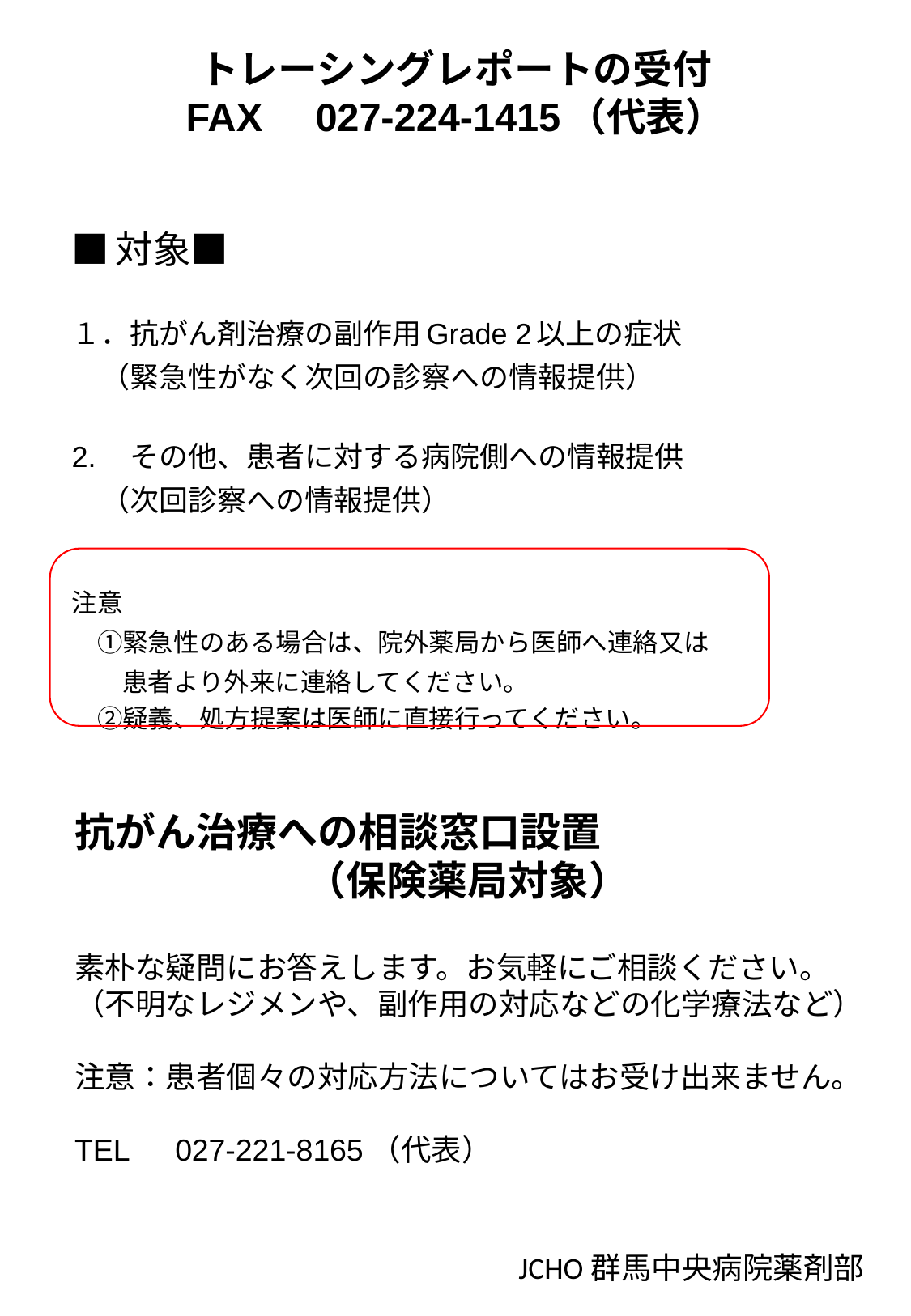

# トレーシングレポートの受付 FAX　027-224-1415（代表）
■対象■
１．抗がん剤治療の副作用Grade 2以上の症状
　（緊急性がなく次回の診察への情報提供）
2.　その他、患者に対する病院側への情報提供
　（次回診察への情報提供）
注意
　①緊急性のある場合は、院外薬局から医師へ連絡又は
　　患者より外来に連絡してください。
　②疑義、処方提案は医師に直接行ってください。

抗がん治療への相談窓口設置
（保険薬局対象）
素朴な疑問にお答えします。お気軽にご相談ください。
（不明なレジメンや、副作用の対応などの化学療法など）
注意：患者個々の対応方法についてはお受け出来ません。
TEL　027-221-8165（代表）
JCHO群馬中央病院薬剤部